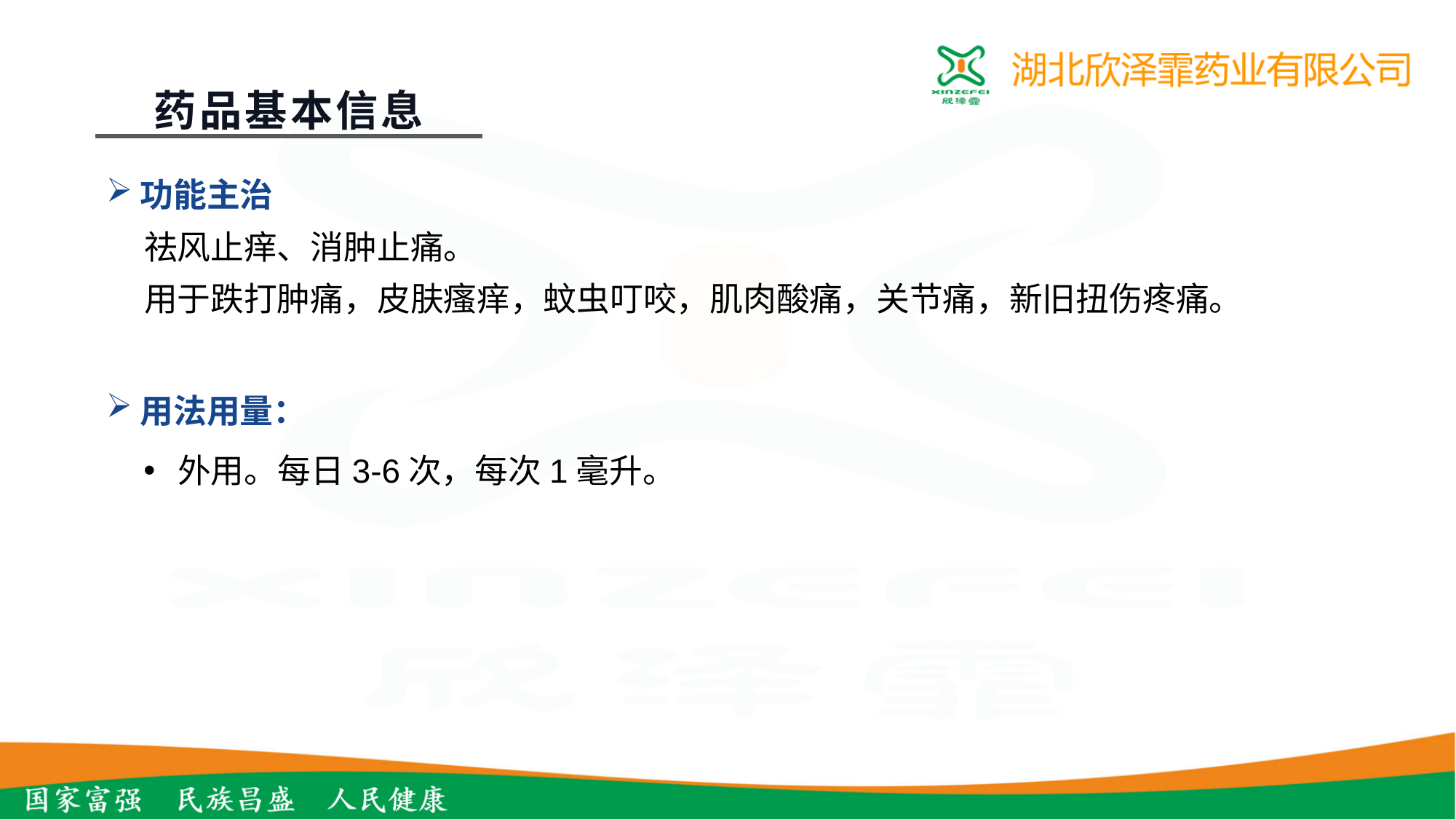

药品基本信息
功能主治
    祛风止痒、消肿止痛。
    用于跌打肿痛，皮肤瘙痒，蚊虫叮咬，肌肉酸痛，关节痛，新旧扭伤疼痛。

用法用量：
外用。每日3-6次，每次1毫升。